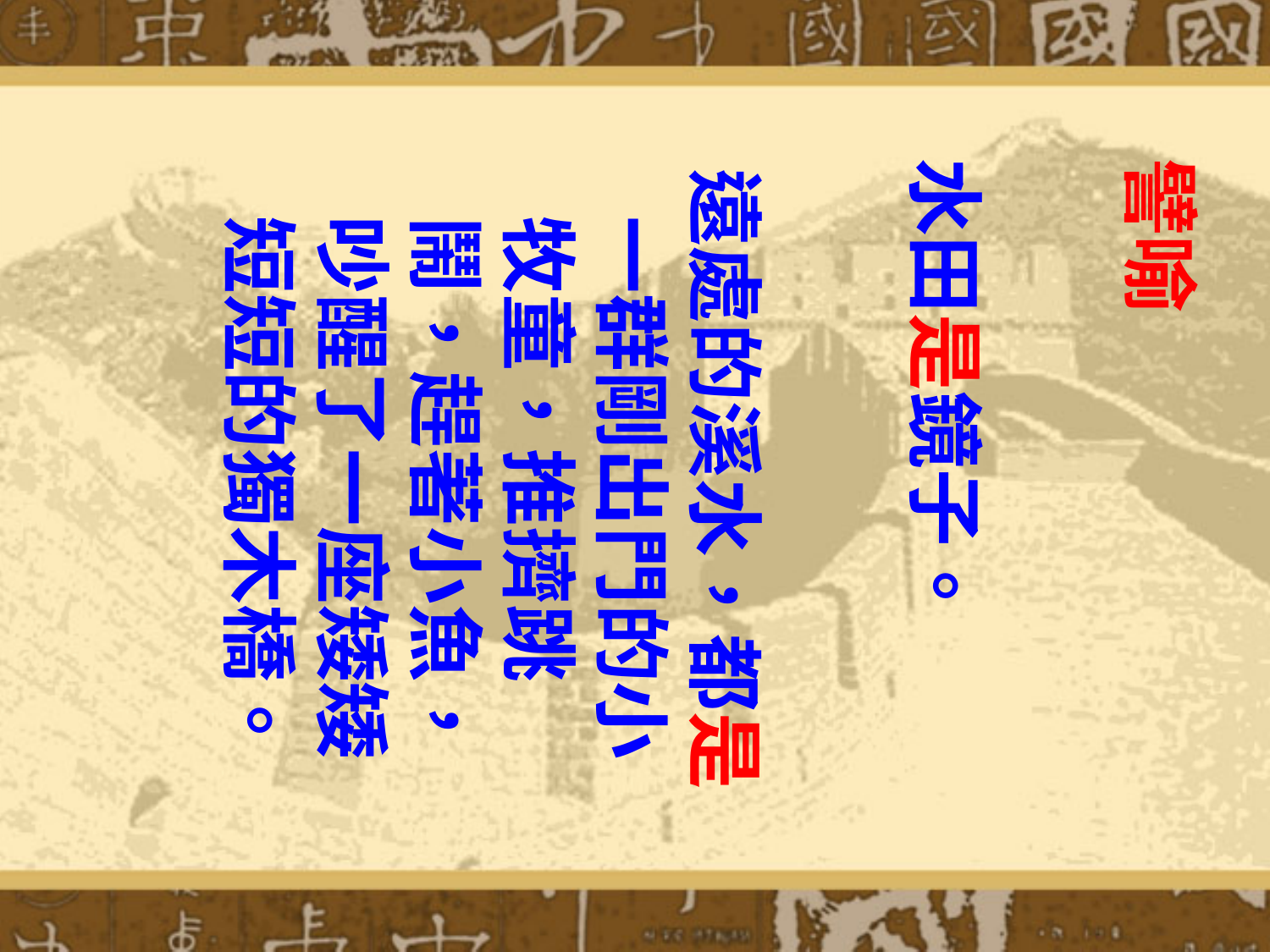

水田是鏡子。
譬喻
遠處的溪水，都是一群剛出門的小牧童，推擠跳鬧，趕著小魚，吵醒了一座矮矮短短的獨木橋。